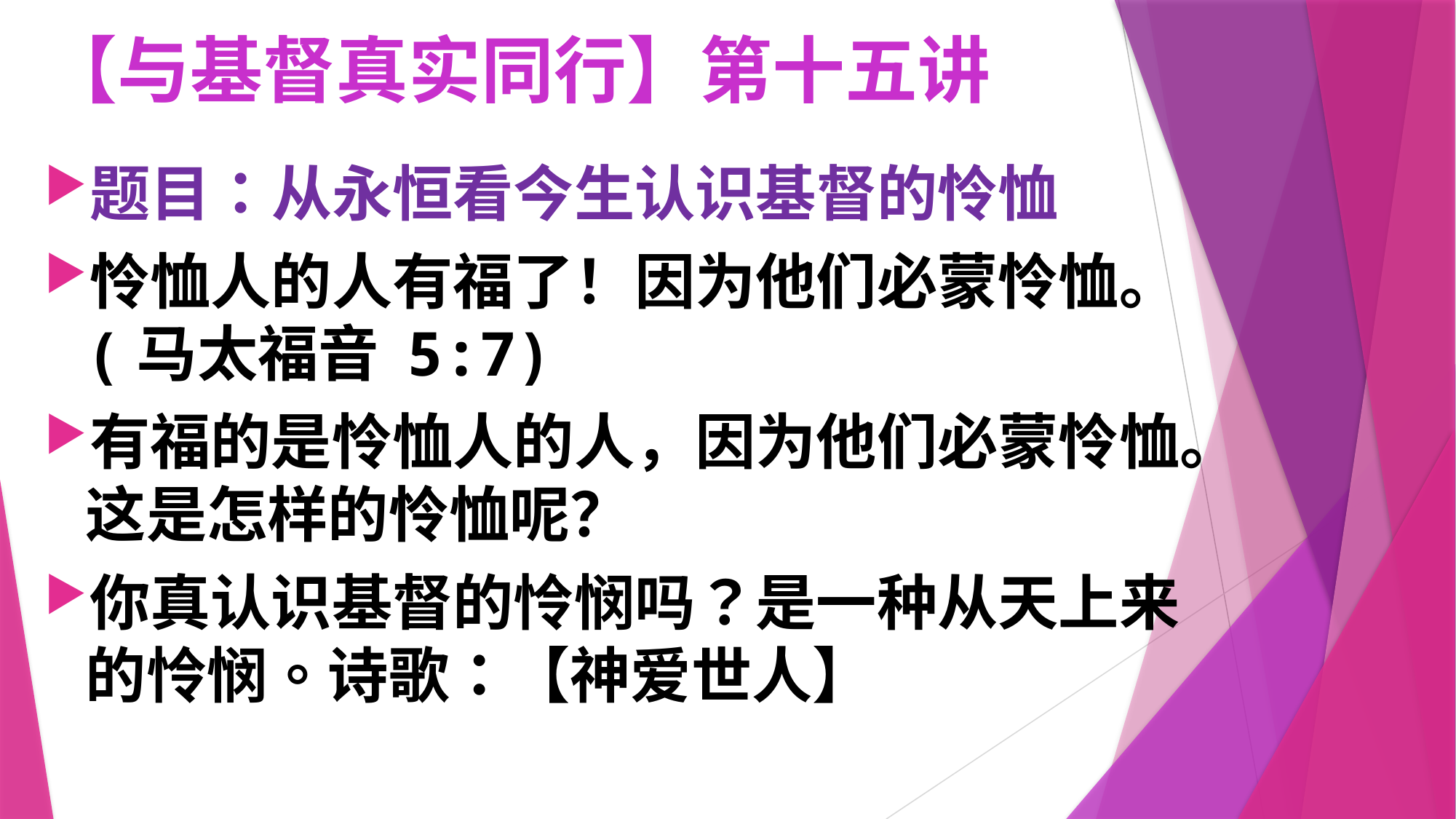

# 【与基督真实同行】第十五讲
题目：从永恒看今生认识基督的怜恤
怜恤人的人有福了！因为他们必蒙怜恤｡(马太福音 5:7)
有福的是怜恤人的人，因为他们必蒙怜恤。这是怎样的怜恤呢？
你真认识基督的怜悯吗？是一种从天上来的怜悯。诗歌：【神爱世人】